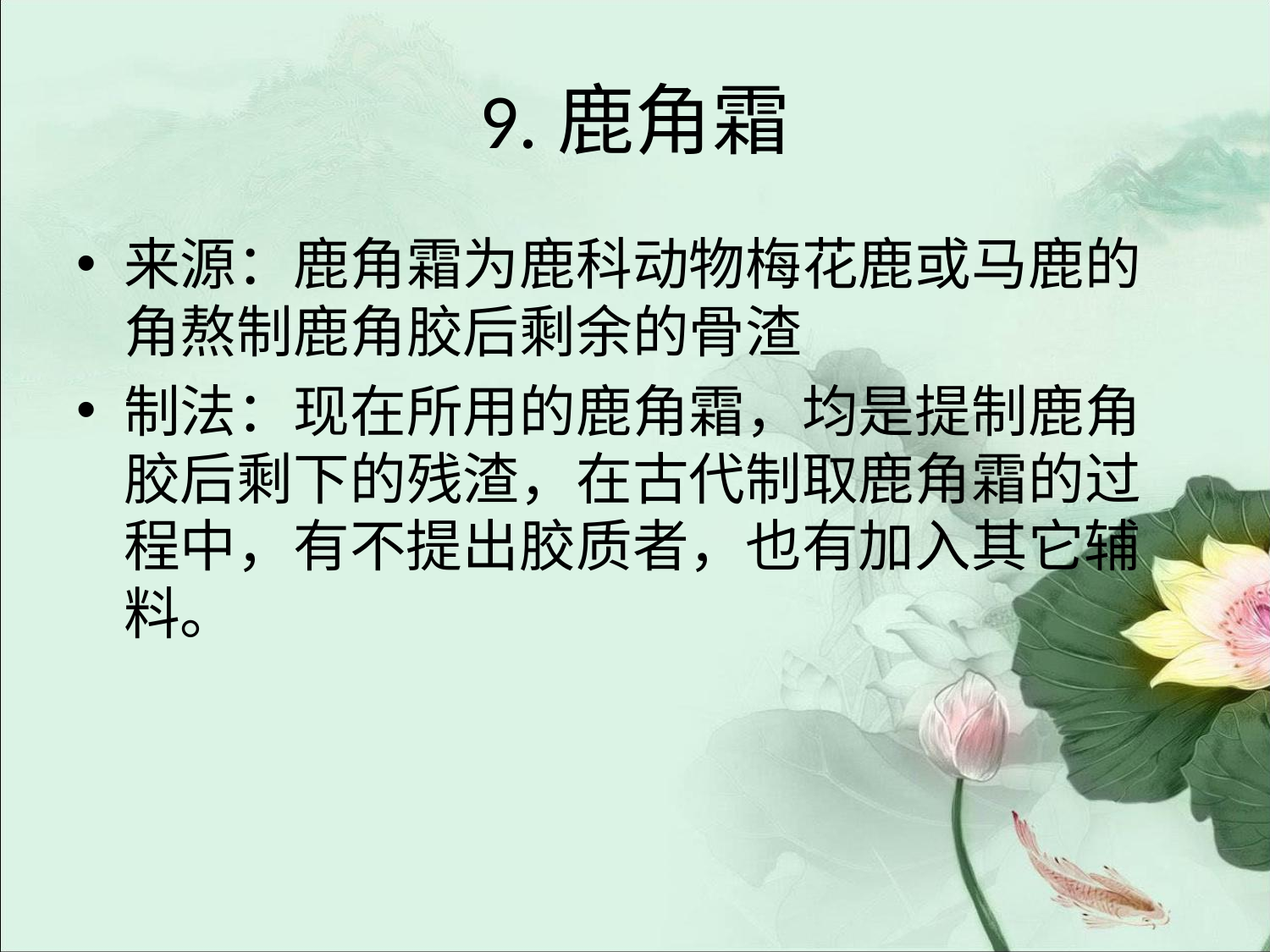

# 9.鹿角霜
来源：鹿角霜为鹿科动物梅花鹿或马鹿的角熬制鹿角胶后剩余的骨渣
制法：现在所用的鹿角霜，均是提制鹿角胶后剩下的残渣，在古代制取鹿角霜的过程中，有不提出胶质者，也有加入其它辅料。